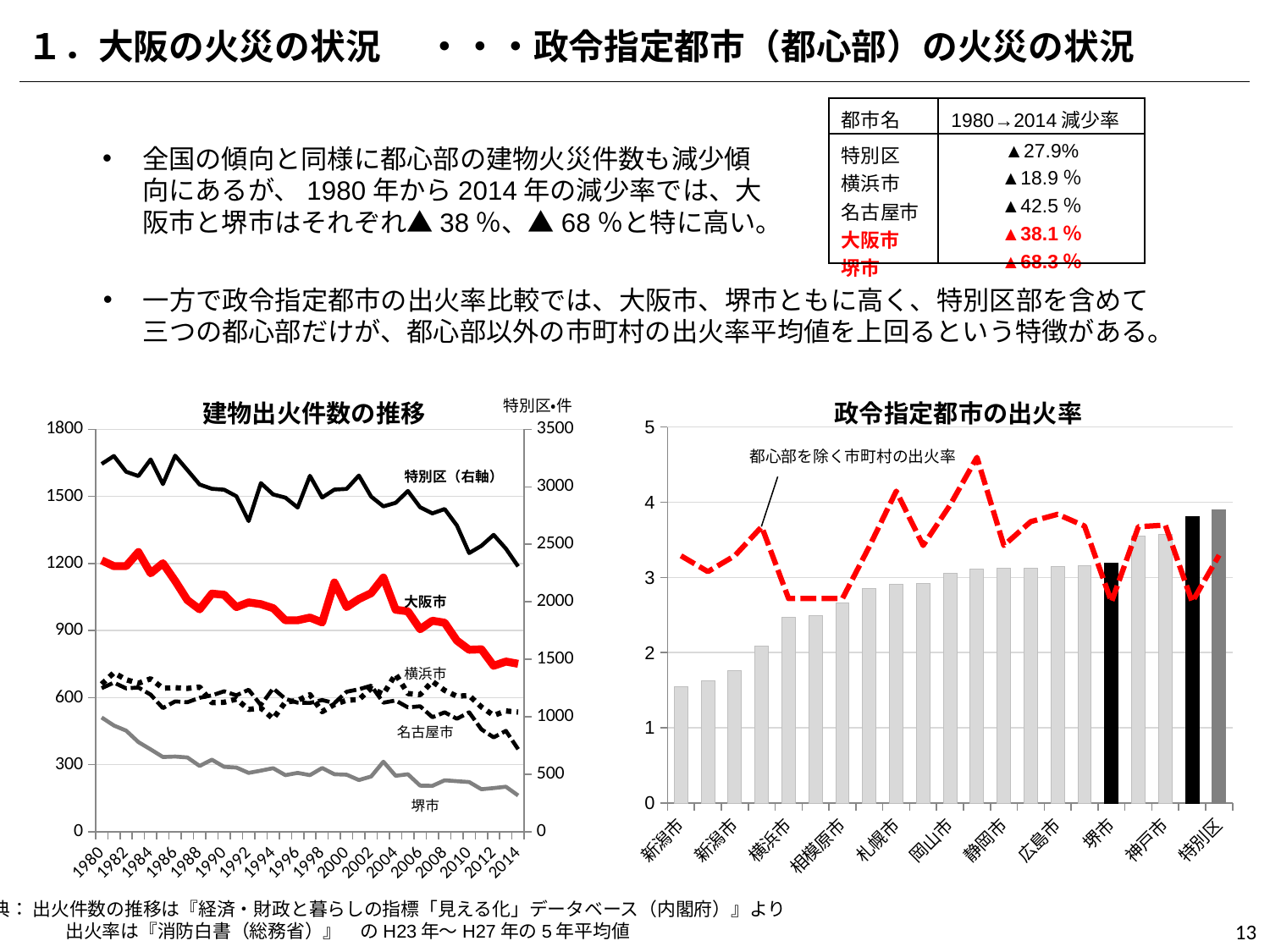

・・・政令指定都市（都心部）の火災の状況
１．大阪の火災の状況
| 都市名 | 1980→2014減少率 |
| --- | --- |
| 特別区 横浜市 名古屋市 大阪市 堺市 | ▲27.9% ▲18.9％ ▲42.5％ ▲38.1％ ▲68.3％ |
全国の傾向と同様に都心部の建物火災件数も減少傾向にあるが、1980年から2014年の減少率では、大阪市と堺市はそれぞれ▲38％、▲68％と特に高い。
一方で政令指定都市の出火率比較では、大阪市、堺市ともに高く、特別区部を含めて三つの都心部だけが、都心部以外の市町村の出火率平均値を上回るという特徴がある。
特別区・件
建物出火件数の推移
政令指定都市の出火率

### Chart

| Category | 出火率 | 他都市 |
|---|---|---|
| 新潟市 | 1.5422312261108382 | 3.2878714076960542 |
| 京都市 | 1.6248804736296005 | 3.076868885229444 |
| 新潟市 | 1.764312522670799 | 3.2878714076960542 |
| 福岡市 | 2.087734236371554 | 3.6741508506012717 |
| 横浜市 | 2.466878161928867 | 2.718677260941917 |
| 川崎市 | 2.495763573510472 | 2.718677260941917 |
| 相模原市 | 2.6660600293516286 | 2.718677260941917 |
| さいたま市 | 2.8570230800322403 | 3.411362113637144 |
| 札幌市 | 2.9071790945160774 | 4.146603514204203 |
| 浜松市 | 2.9238886968025137 | 3.4246312429842627 |
| 岡山市 | 3.0601013919153286 | 3.9614268121407257 |
| 仙台市 | 3.1159182579688314 | 4.595736523885211 |
| 静岡市 | 3.125186107385025 | 3.4246312429842627 |
| 千葉市 | 3.1255172782502036 | 3.7414870125764854 |
| 広島市 | 3.1460677919844757 | 3.838939056842472 |
| 名古屋市 | 3.1506776526623965 | 3.683058086999429 |
| 堺市 | 3.1908902464724593 | 2.673427071922249 |
| 北九州市 | 3.5495391525397295 | 3.6741508506012717 |
| 神戸市 | 3.5750978632645363 | 3.695304652588101 |
| 大阪市 | 3.8094289868791296 | 2.673427071922249 |
| 特別区 | 3.8931319113875724 | 3.295925436348177 |

### Chart

| Category | 大阪市 | 横浜市 | 名古屋市 | 堺市 | 東京都 |
|---|---|---|---|---|---|
| 1980 | 1214.0 | 660.0 | 642.0 | 511.0 | 3199.0 |
| 1981 | 1188.0 | 711.0 | 667.0 | 475.0 | 3268.0 |
| 1982 | 1188.0 | 680.0 | 641.0 | 452.0 | 3131.0 |
| 1983 | 1251.0 | 664.0 | 645.0 | 401.0 | 3094.0 |
| 1984 | 1156.0 | 684.0 | 613.0 | 368.0 | 3238.0 |
| 1985 | 1201.0 | 642.0 | 553.0 | 334.0 | 3024.0 |
| 1986 | 1122.0 | 644.0 | 583.0 | 336.0 | 3271.0 |
| 1987 | 1036.0 | 641.0 | 579.0 | 332.0 | 3146.0 |
| 1988 | 995.0 | 647.0 | 599.0 | 294.0 | 3020.0 |
| 1989 | 1065.0 | 577.0 | 610.0 | 322.0 | 2983.0 |
| 1990 | 1060.0 | 579.0 | 628.0 | 290.0 | 2975.0 |
| 1991 | 1005.0 | 593.0 | 610.0 | 287.0 | 2918.0 |
| 1992 | 1026.0 | 547.0 | 635.0 | 263.0 | 2702.0 |
| 1993 | 1018.0 | 553.0 | 566.0 | 273.0 | 3032.0 |
| 1994 | 1000.0 | 505.0 | 641.0 | 284.0 | 2934.0 |
| 1995 | 946.0 | 580.0 | 594.0 | 253.0 | 2906.0 |
| 1996 | 946.0 | 587.0 | 577.0 | 263.0 | 2820.0 |
| 1997 | 958.0 | 613.0 | 576.0 | 253.0 | 3096.0 |
| 1998 | 936.0 | 537.0 | 589.0 | 285.0 | 2907.0 |
| 1999 | 1115.0 | 569.0 | 575.0 | 257.0 | 2976.0 |
| 2000 | 1005.0 | 588.0 | 626.0 | 255.0 | 2982.0 |
| 2001 | 1041.0 | 591.0 | 637.0 | 231.0 | 3098.0 |
| 2002 | 1067.0 | 641.0 | 653.0 | 247.0 | 2915.0 |
| 2003 | 1137.0 | 615.0 | 577.0 | 313.0 | 2830.0 |
| 2004 | 993.0 | 705.0 | 587.0 | 250.0 | 2861.0 |
| 2005 | 986.0 | 618.0 | 556.0 | 257.0 | 2964.0 |
| 2006 | 906.0 | 613.0 | 561.0 | 206.0 | 2822.0 |
| 2007 | 944.0 | 672.0 | 512.0 | 205.0 | 2769.0 |
| 2008 | 935.0 | 632.0 | 534.0 | 230.0 | 2807.0 |
| 2009 | 855.0 | 606.0 | 505.0 | 226.0 | 2664.0 |
| 2010 | 814.0 | 609.0 | 534.0 | 222.0 | 2424.0 |
| 2011 | 816.0 | 558.0 | 458.0 | 190.0 | 2487.0 |
| 2012 | 742.0 | 520.0 | 422.0 | 195.0 | 2582.0 |
| 2013 | 761.0 | 540.0 | 451.0 | 201.0 | 2462.0 |
| 2014 | 751.0 | 535.0 | 369.0 | 162.0 | 2308.0 |
都心部を除く市町村の出火率
特別区（右軸）
大阪市
横浜市
名古屋市
堺市
出典： 出火件数の推移は『経済・財政と暮らしの指標「見える化」データベース（内閣府）』より
　　　　　出火率は『消防白書（総務省）』　のH23年～H27年の5年平均値
13